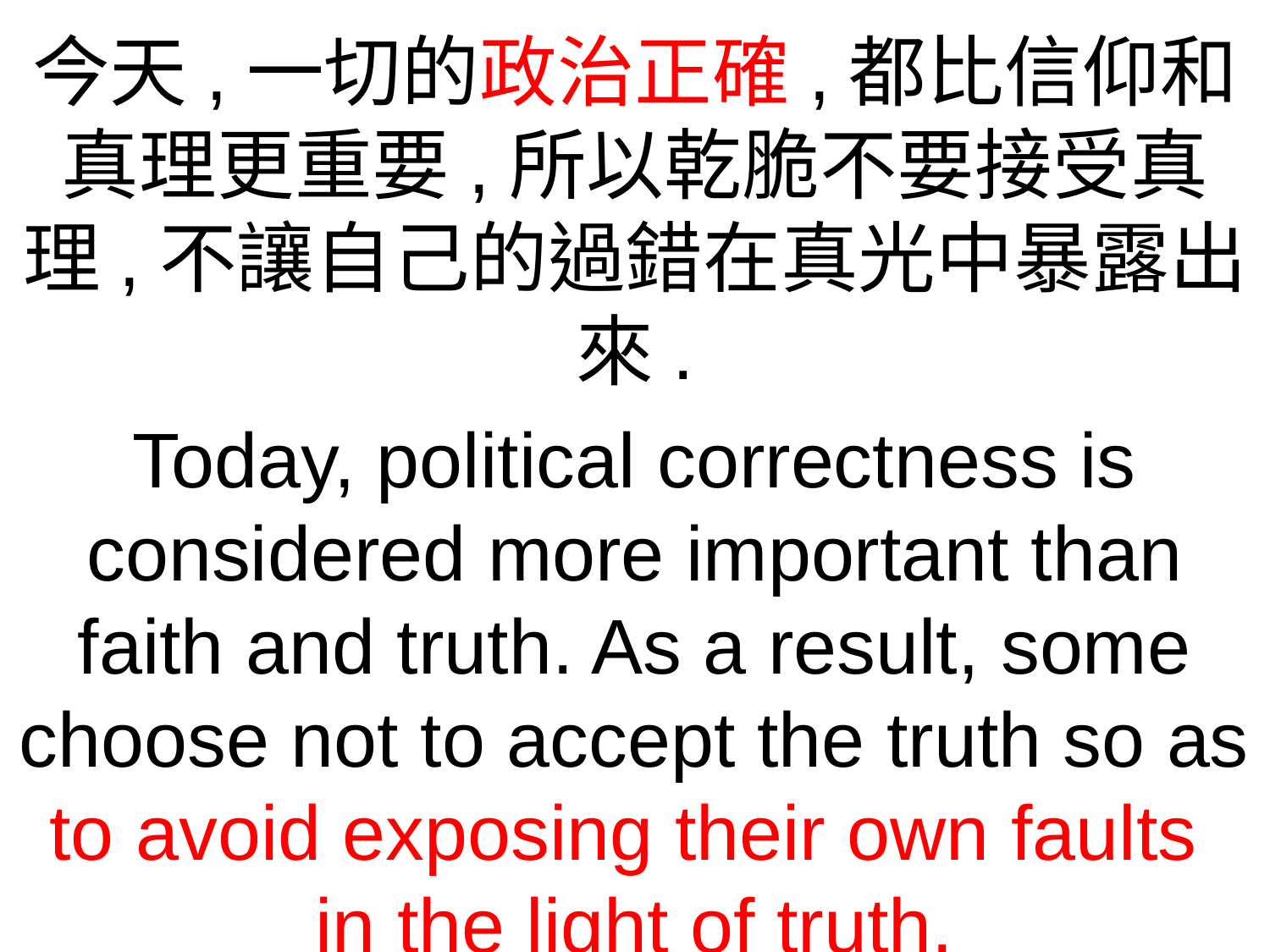

今天,一切的政治正確,都比信仰和真理更重要,所以乾脆不要接受真理,不讓自己的過錯在真光中暴露出來.
Today, political correctness is considered more important than faith and truth. As a result, some choose not to accept the truth so as to avoid exposing their own faults
in the light of truth.